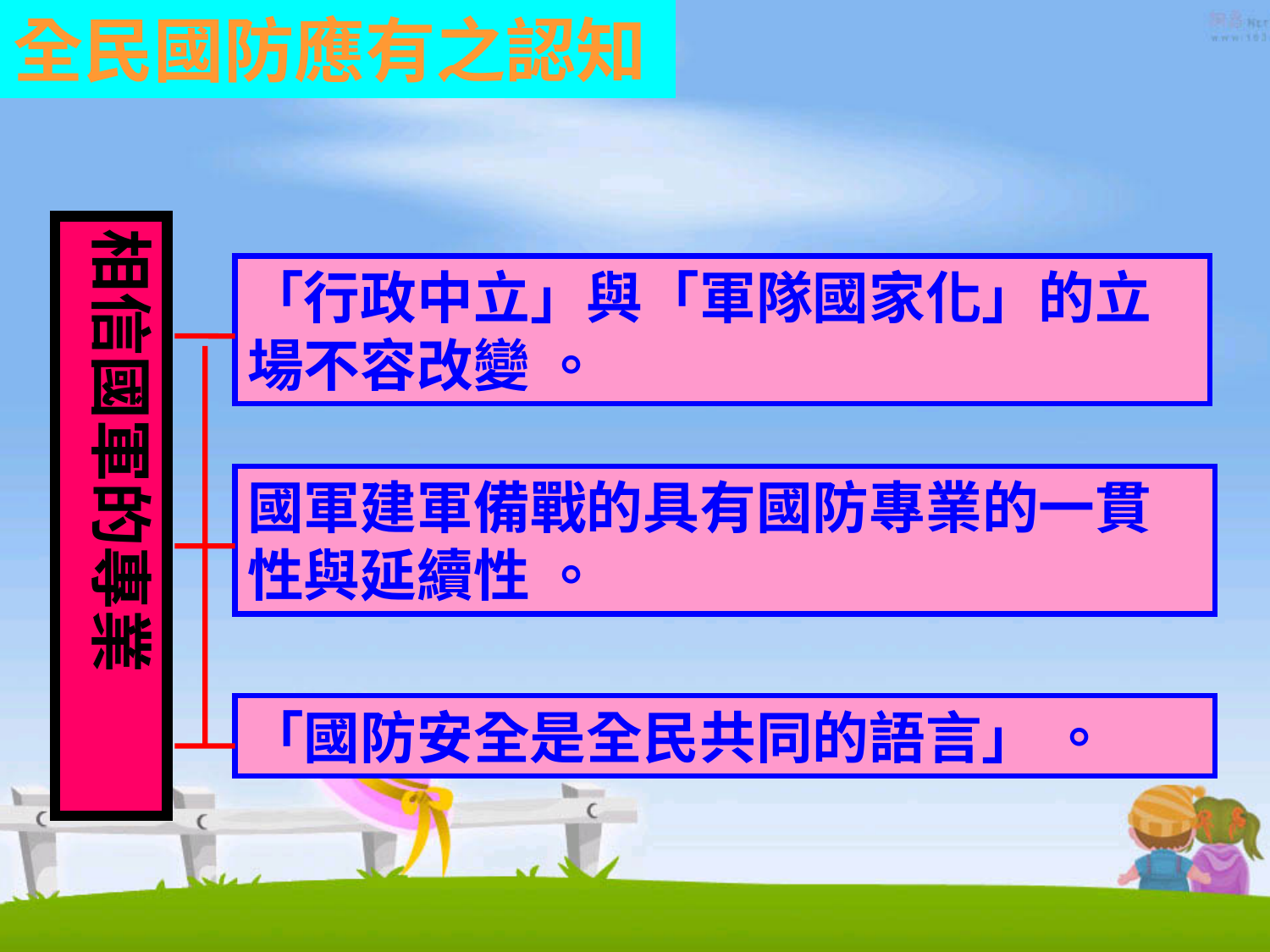

全民國防應有之認知
相信國軍的專業
「行政中立」與「軍隊國家化」的立場不容改變 。

國軍建軍備戰的具有國防專業的一貫性與延續性 。

「國防安全是全民共同的語言」 。